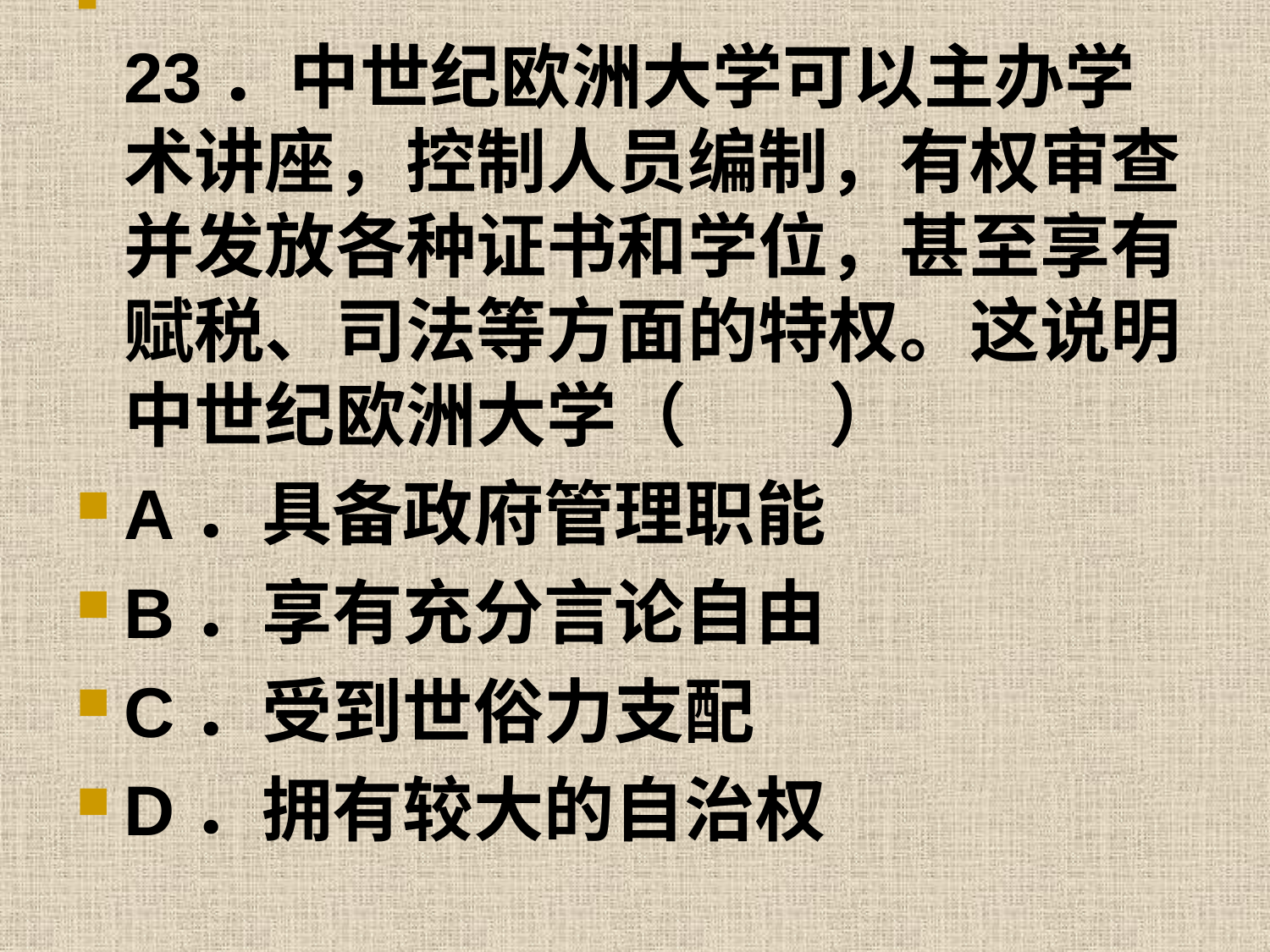

23．中世纪欧洲大学可以主办学术讲座，控制人员编制，有权审查并发放各种证书和学位，甚至享有赋税、司法等方面的特权。这说明中世纪欧洲大学（　　）
A．具备政府管理职能
B．享有充分言论自由
C．受到世俗力支配
D．拥有较大的自治权
#